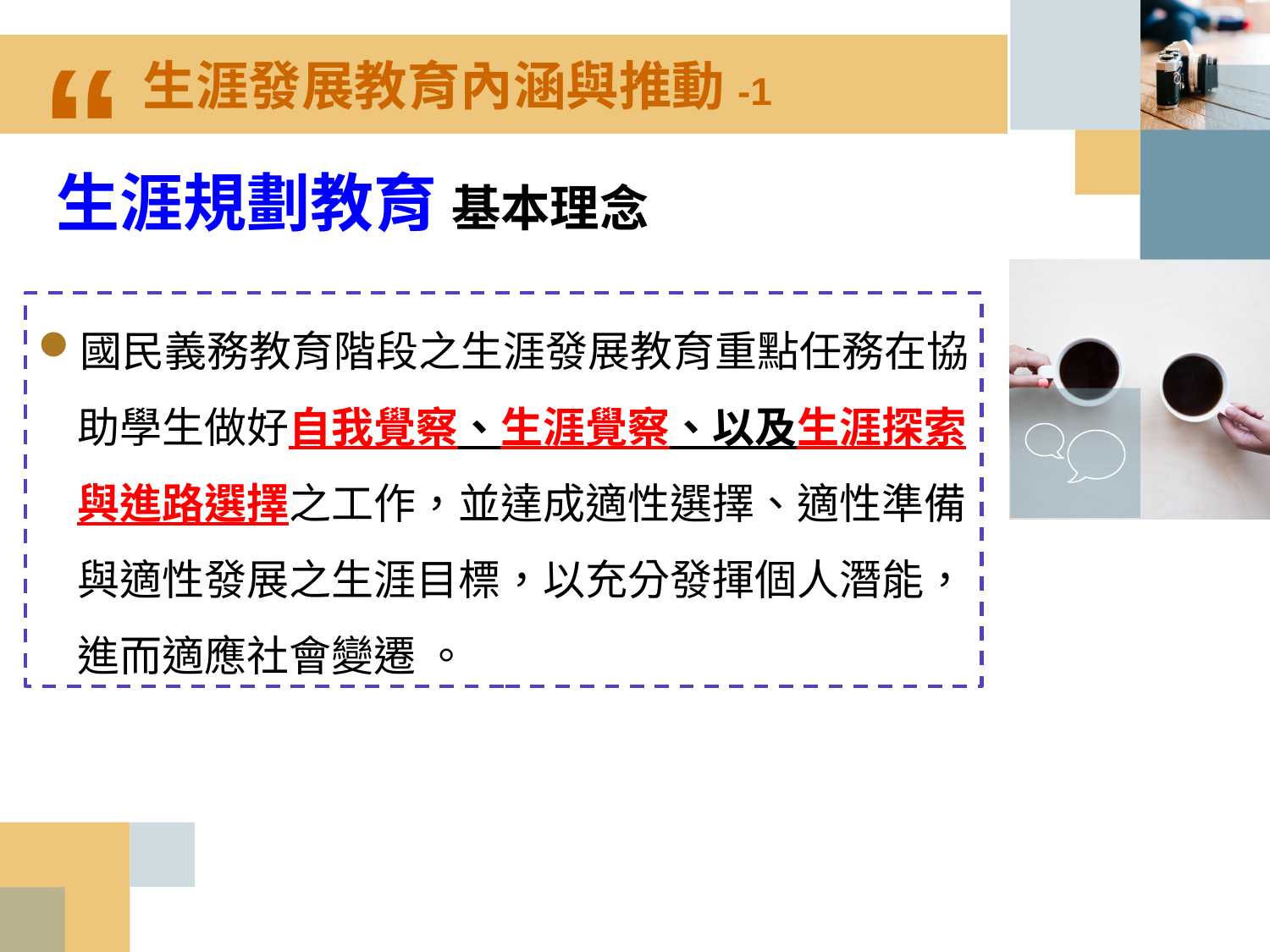

“
生涯發展教育內涵與推動-1

生涯規劃教育 基本理念
國民義務教育階段之生涯發展教育重點任務在協助學生做好自我覺察、生涯覺察、以及生涯探索與進路選擇之工作，並達成適性選擇、適性準備與適性發展之生涯目標，以充分發揮個人潛能，進而適應社會變遷 。